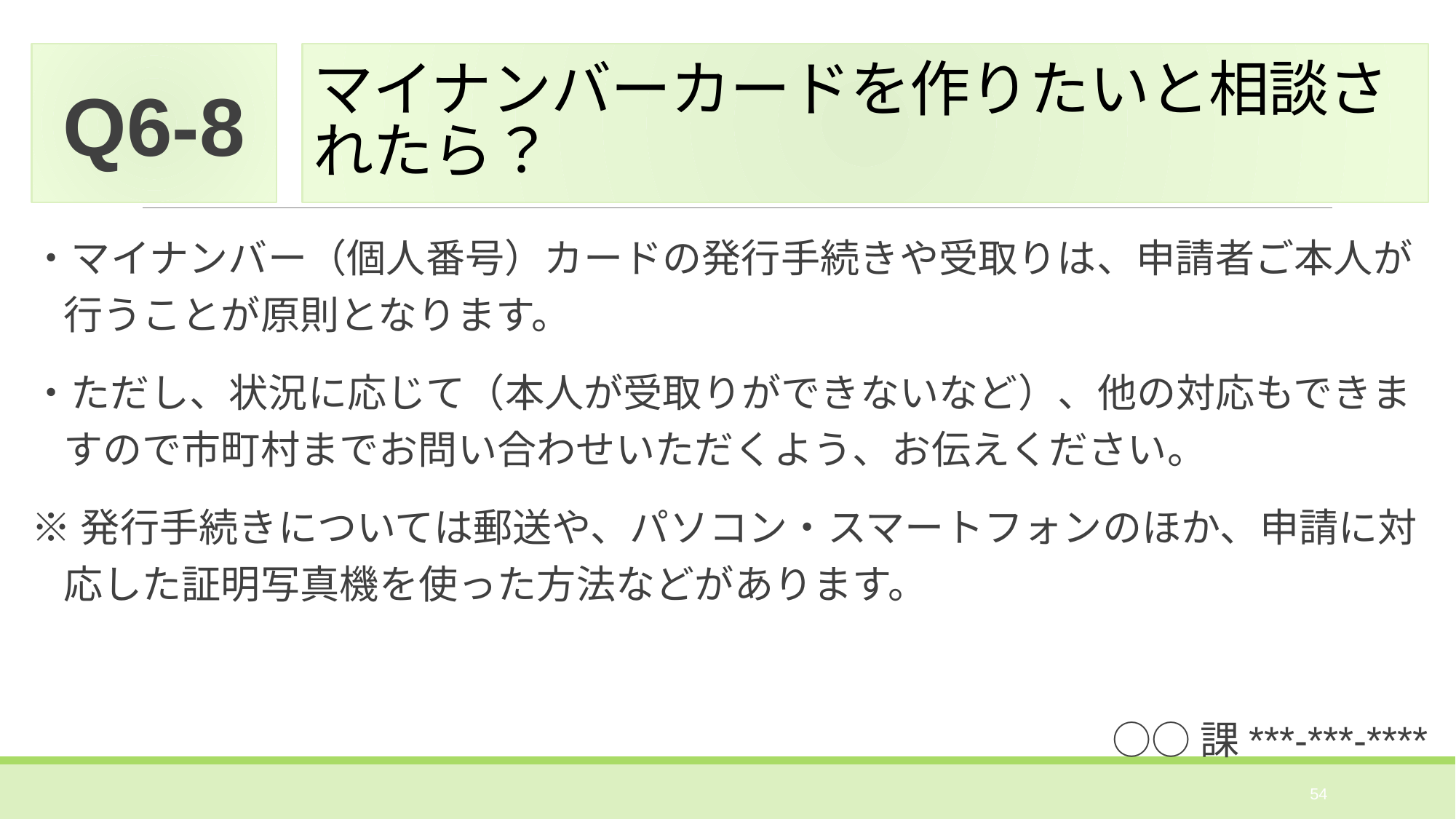

Q6-8
# マイナンバーカードを作りたいと相談されたら？
・マイナンバー（個人番号）カードの発行手続きや受取りは、申請者ご本人が行うことが原則となります。
・ただし、状況に応じて（本人が受取りができないなど）、他の対応もできますので市町村までお問い合わせいただくよう、お伝えください。
※発行手続きについては郵送や、パソコン・スマートフォンのほか、申請に対応した証明写真機を使った方法などがあります。

○○課***-***-****
54